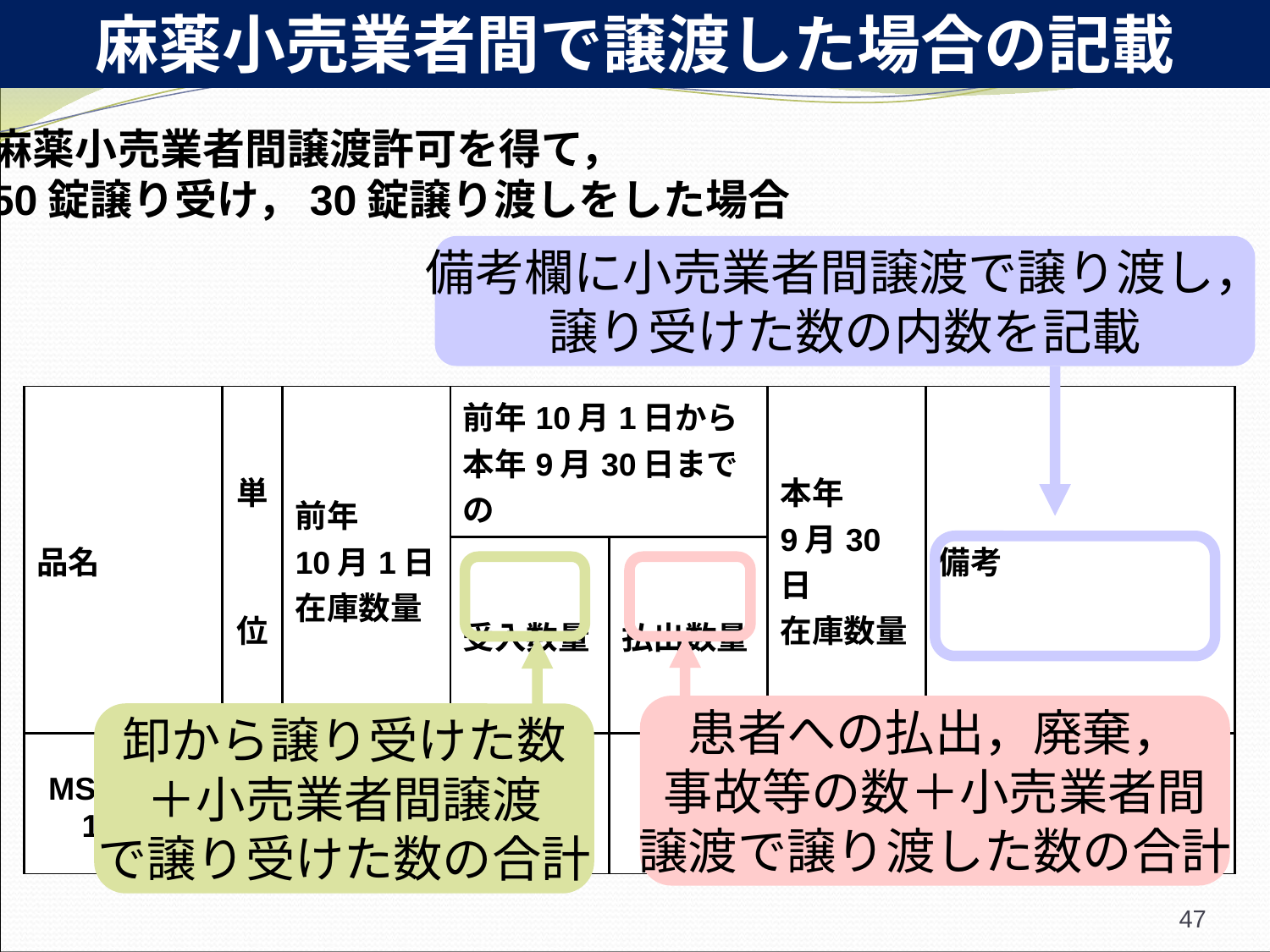

麻薬小売業者間で譲渡した場合の記載
麻薬小売業者間譲渡許可を得て，
50錠譲り受け，30錠譲り渡しをした場合
備考欄に小売業者間譲渡で譲り渡し，
譲り受けた数の内数を記載

| 品名 | 単　　位 | 前年 10月1日 在庫数量 | 前年10月1日から 本年9月30日までの |  | 本年 9月30日 在庫数量 | 備考 |
| --- | --- | --- | --- | --- | --- | --- |
|  |  |  | 受入数量 | 払出数量 |  |  |
| MSｺﾝﾁﾝ錠 10mg | T | 200 | 250 | 230 | 220 | 小売業者間譲渡 　譲受50，譲渡30 |

患者への払出，廃棄，
事故等の数＋小売業者間
譲渡で譲り渡した数の合計
卸から譲り受けた数
＋小売業者間譲渡
で譲り受けた数の合計

47